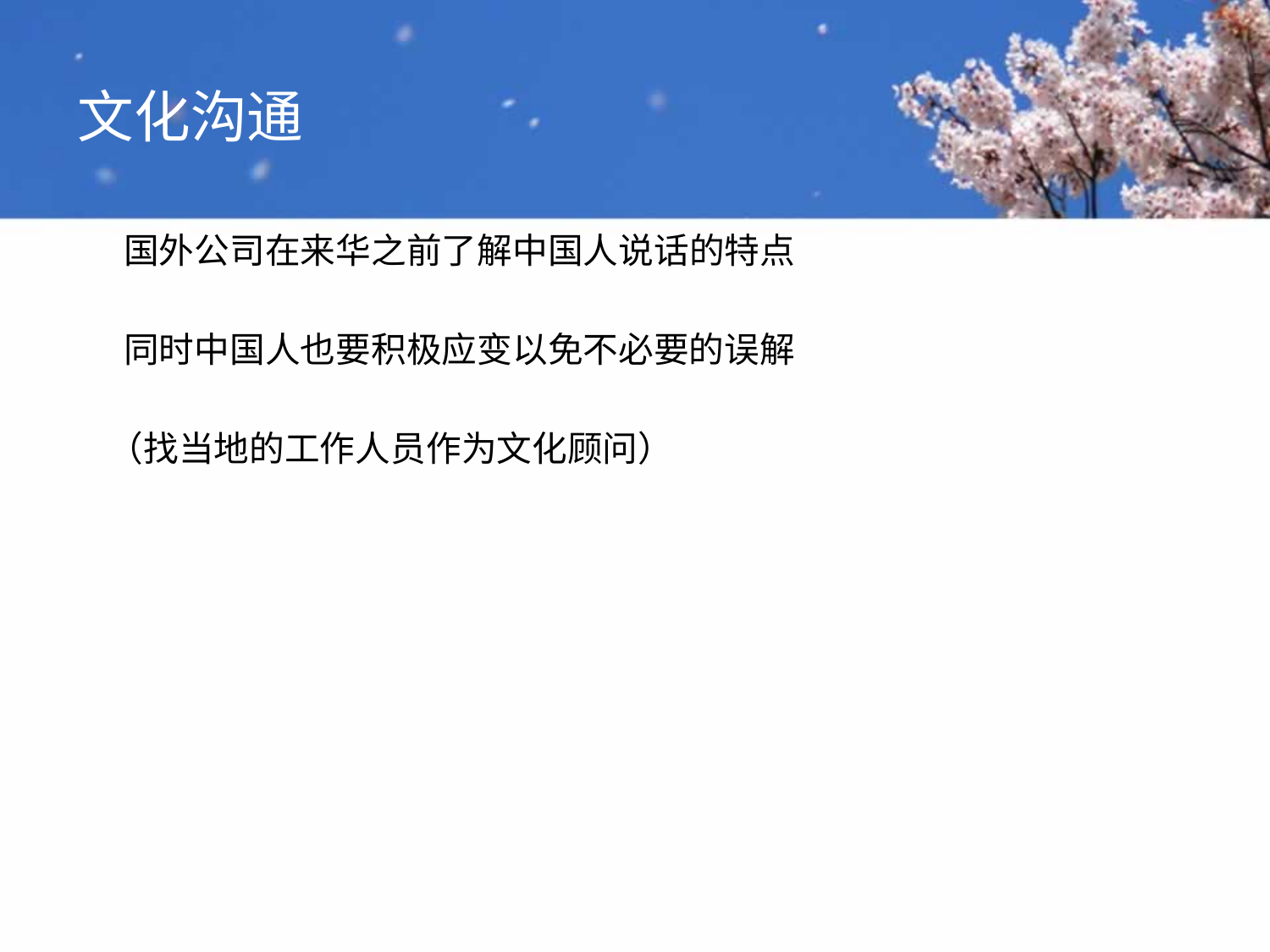

# 文化沟通
     国外公司在来华之前了解中国人说话的特点

     同时中国人也要积极应变以免不必要的误解

   （找当地的工作人员作为文化顾问）